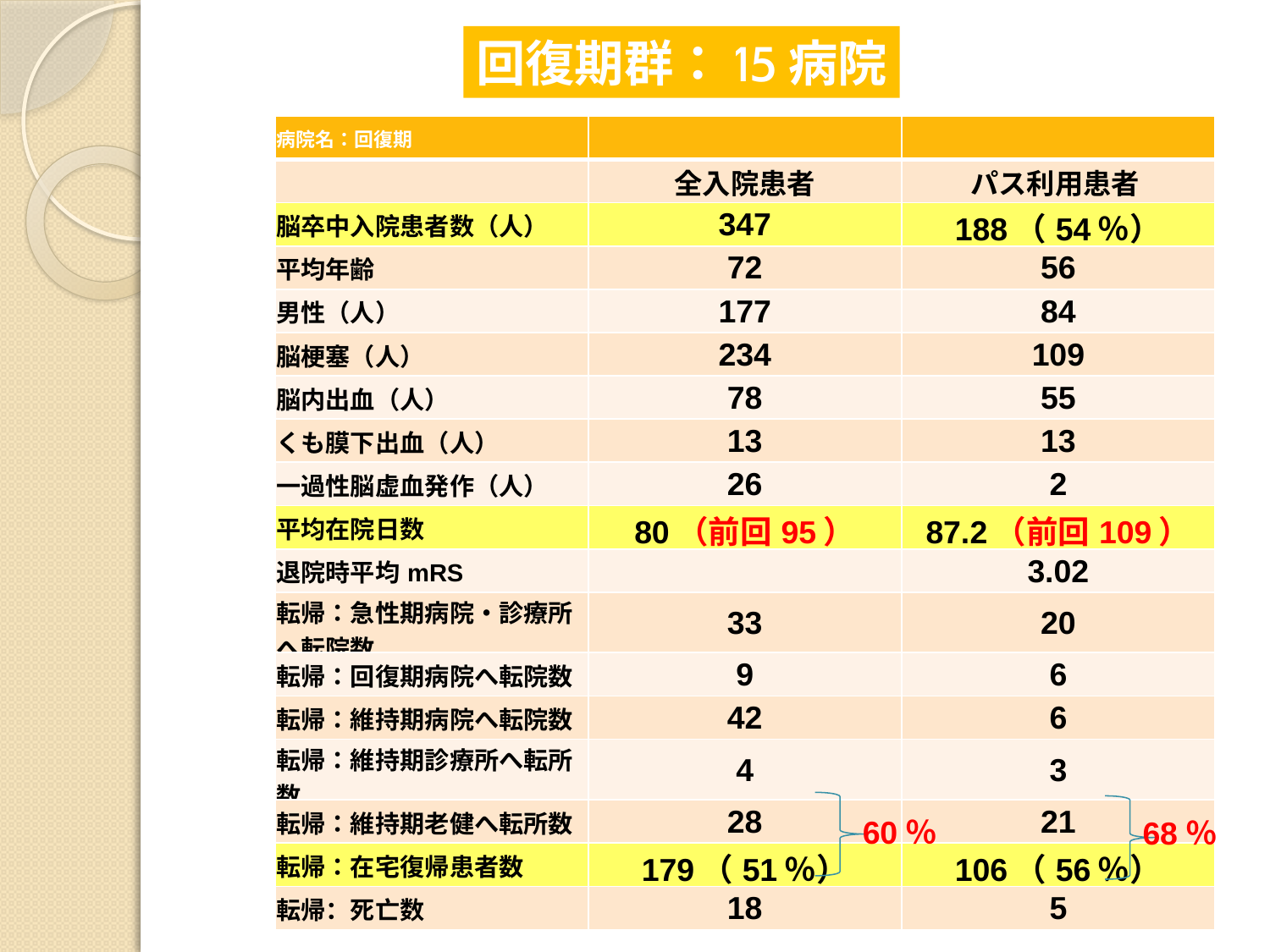

回復期群：15病院
| 病院名：回復期 |  |  |
| --- | --- | --- |
|  | 全入院患者 | パス利用患者 |
| 脳卒中入院患者数（人） | 347 | 188（54％） |
| 平均年齢 | 72 | 56 |
| 男性（人） | 177 | 84 |
| 脳梗塞（人） | 234 | 109 |
| 脳内出血（人） | 78 | 55 |
| くも膜下出血（人） | 13 | 13 |
| 一過性脳虚血発作（人） | 26 | 2 |
| 平均在院日数 | 80（前回95） | 87.2（前回109） |
| 退院時平均mRS |  | 3.02 |
| 転帰：急性期病院・診療所へ転院数 | 33 | 20 |
| 転帰：回復期病院へ転院数 | 9 | 6 |
| 転帰：維持期病院へ転院数 | 42 | 6 |
| 転帰：維持期診療所へ転所数 | 4 | 3 |
| 転帰：維持期老健へ転所数 | 28 | 21 |
| 転帰：在宅復帰患者数 | 179（51％） | 106（56％） |
| 転帰：死亡数 | 18 | 5 |

60％
68％